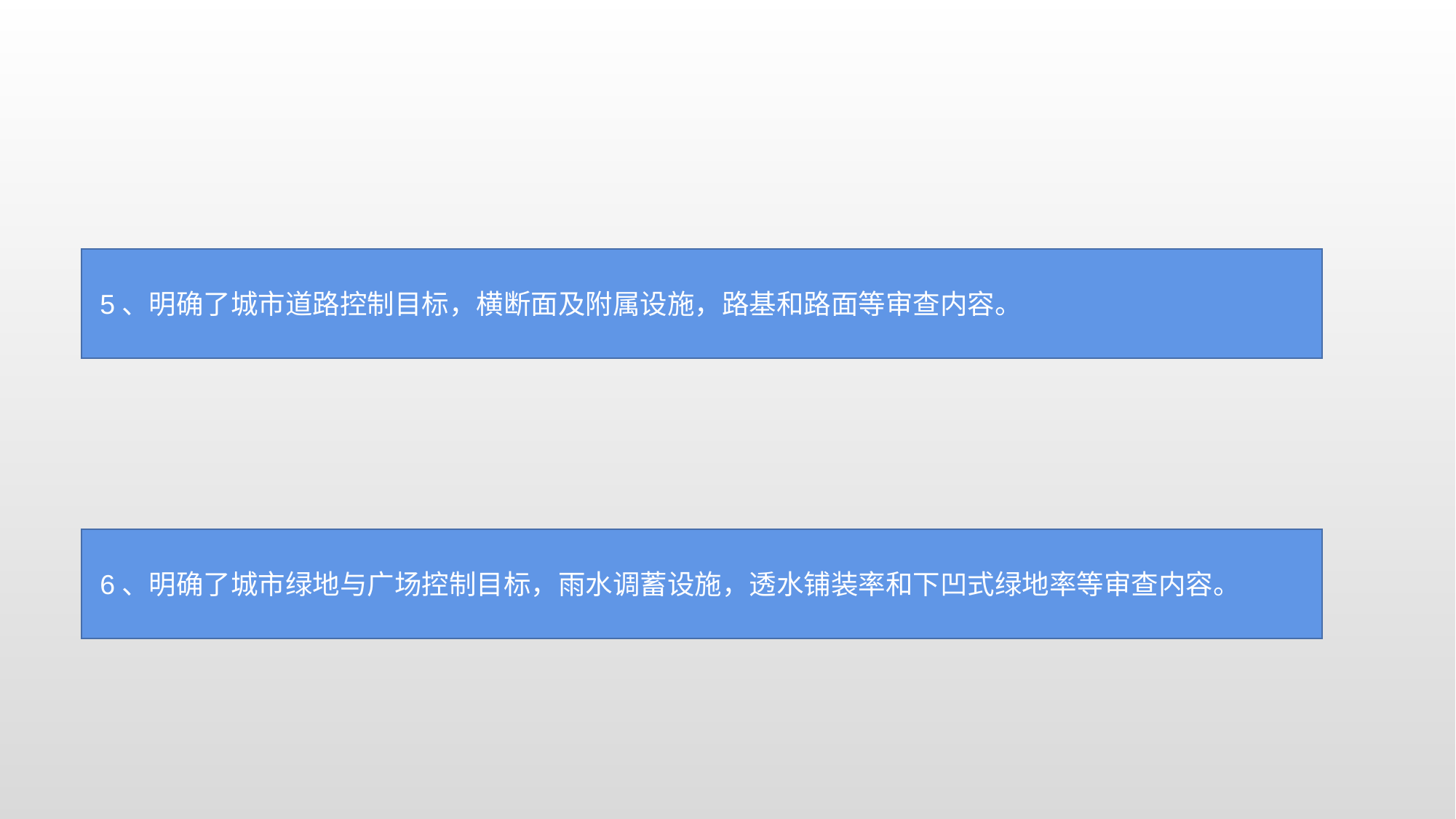

5、明确了城市道路控制目标，横断面及附属设施，路基和路面等审查内容。
 6、明确了城市绿地与广场控制目标，雨水调蓄设施，透水铺装率和下凹式绿地率等审查内容。